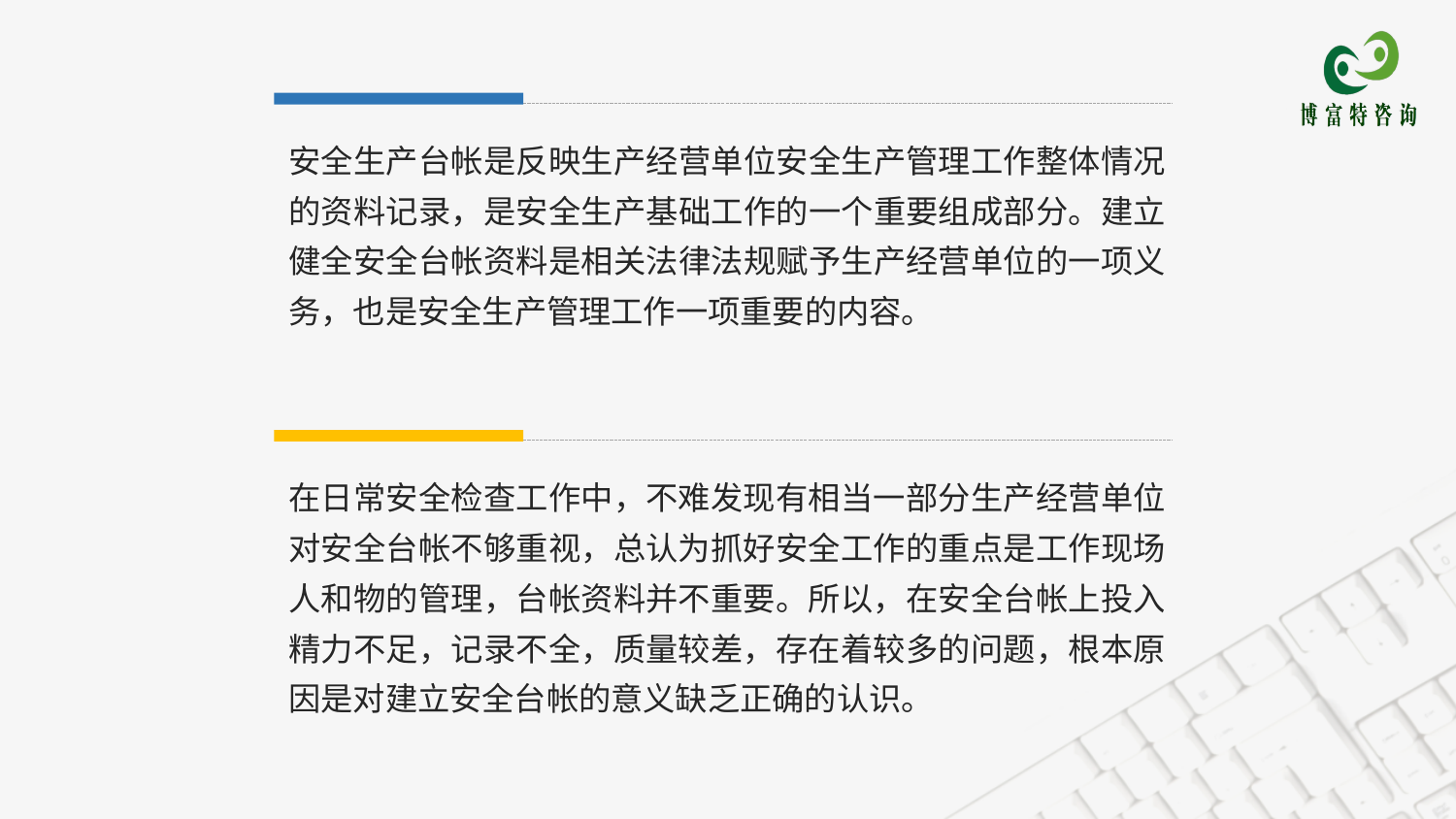

安全生产台帐是反映生产经营单位安全生产管理工作整体情况的资料记录，是安全生产基础工作的一个重要组成部分。建立健全安全台帐资料是相关法律法规赋予生产经营单位的一项义务，也是安全生产管理工作一项重要的内容。

在日常安全检查工作中，不难发现有相当一部分生产经营单位对安全台帐不够重视，总认为抓好安全工作的重点是工作现场人和物的管理，台帐资料并不重要。所以，在安全台帐上投入精力不足，记录不全，质量较差，存在着较多的问题，根本原因是对建立安全台帐的意义缺乏正确的认识。